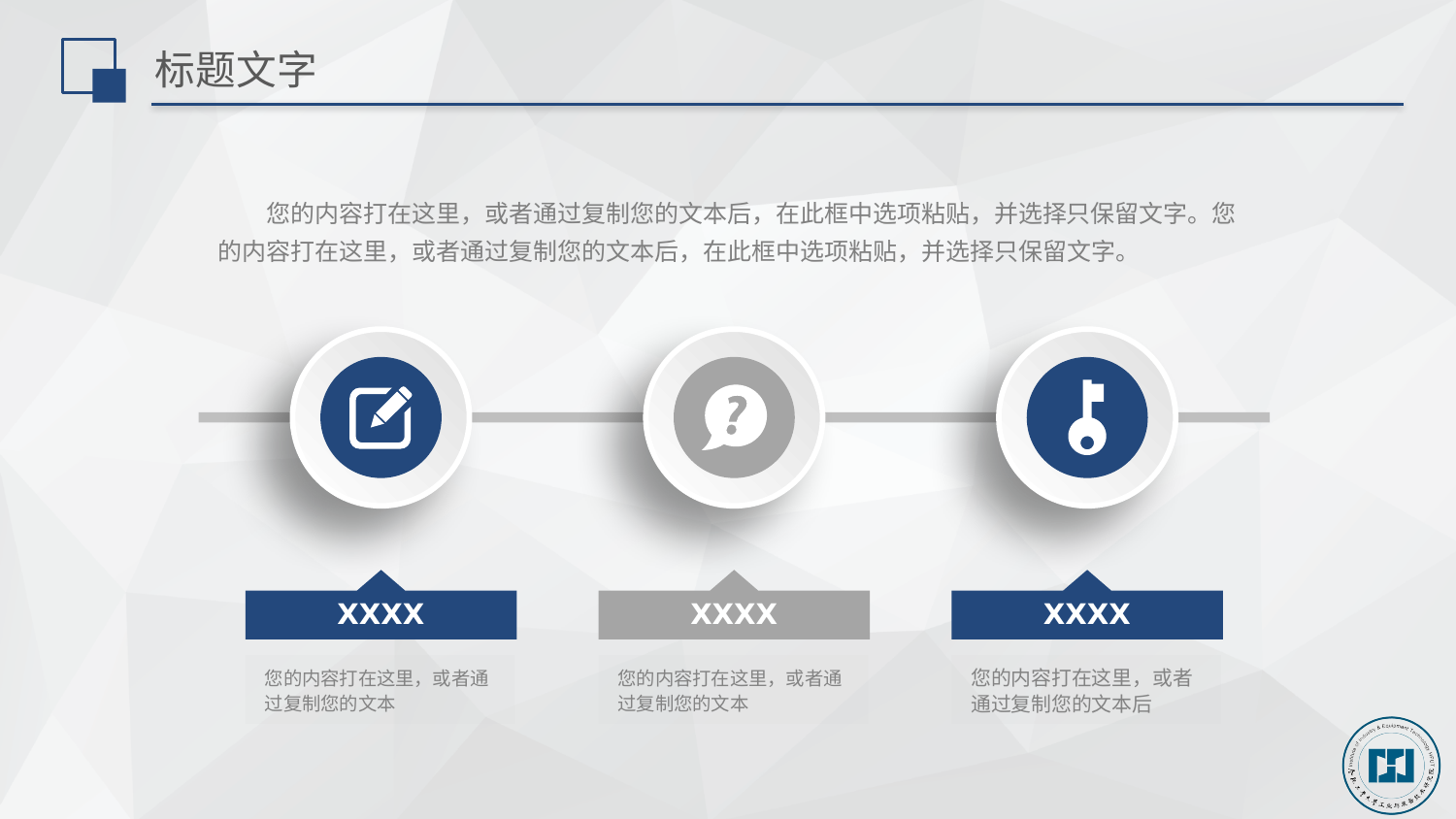

# 标题文字
        您的内容打在这里，或者通过复制您的文本后，在此框中选项粘贴，并选择只保留文字。您的内容打在这里，或者通过复制您的文本后，在此框中选项粘贴，并选择只保留文字。

XXXX
XXXX
XXXX
您的内容打在这里，或者通过复制您的文本
您的内容打在这里，或者通过复制您的文本
您的内容打在这里，或者通过复制您的文本后